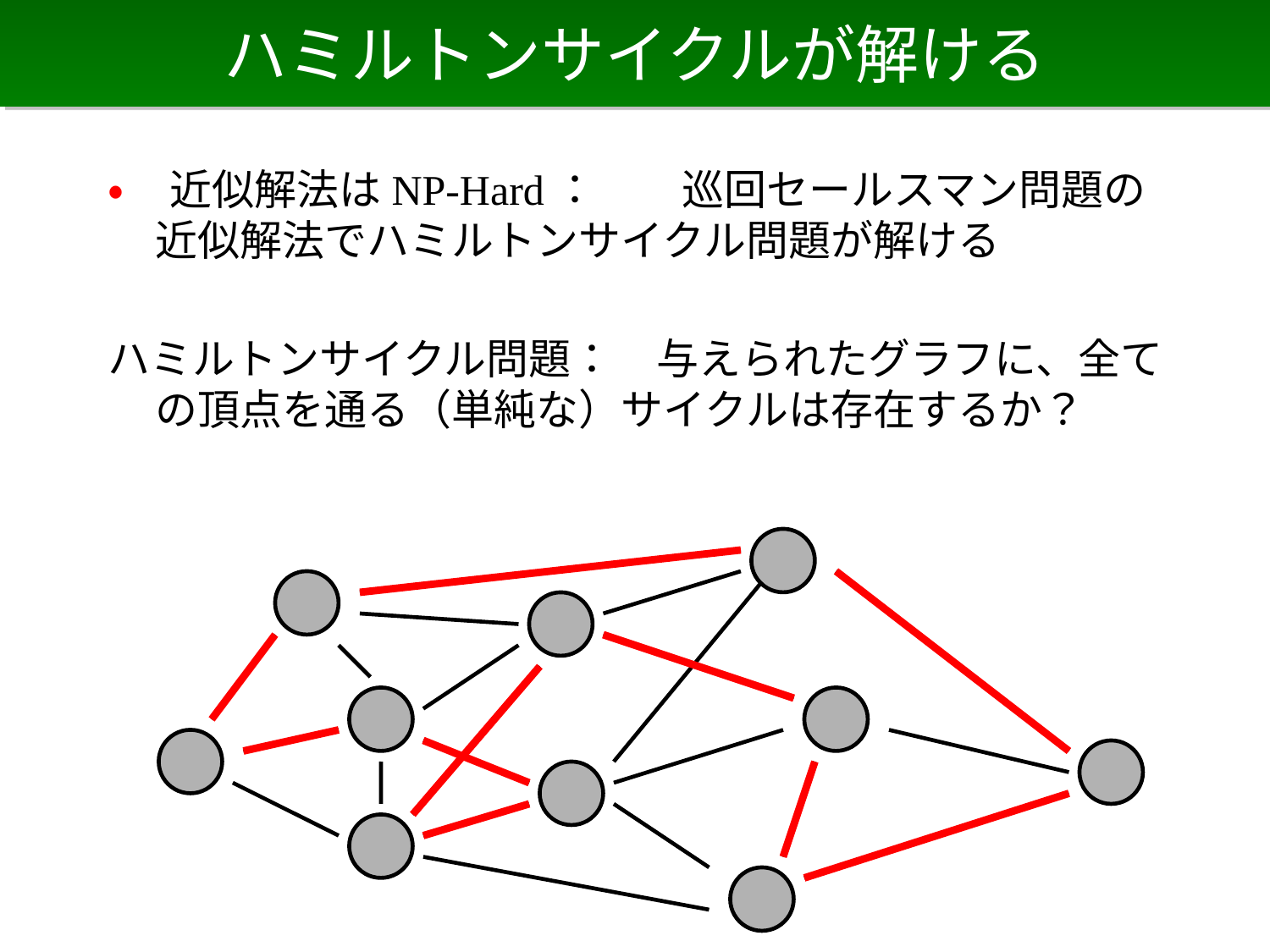

# ハミルトンサイクルが解ける
• 近似解法はNP-Hard：　　巡回セールスマン問題の近似解法でハミルトンサイクル問題が解ける

ハミルトンサイクル問題：　与えられたグラフに、全ての頂点を通る（単純な）サイクルは存在するか？